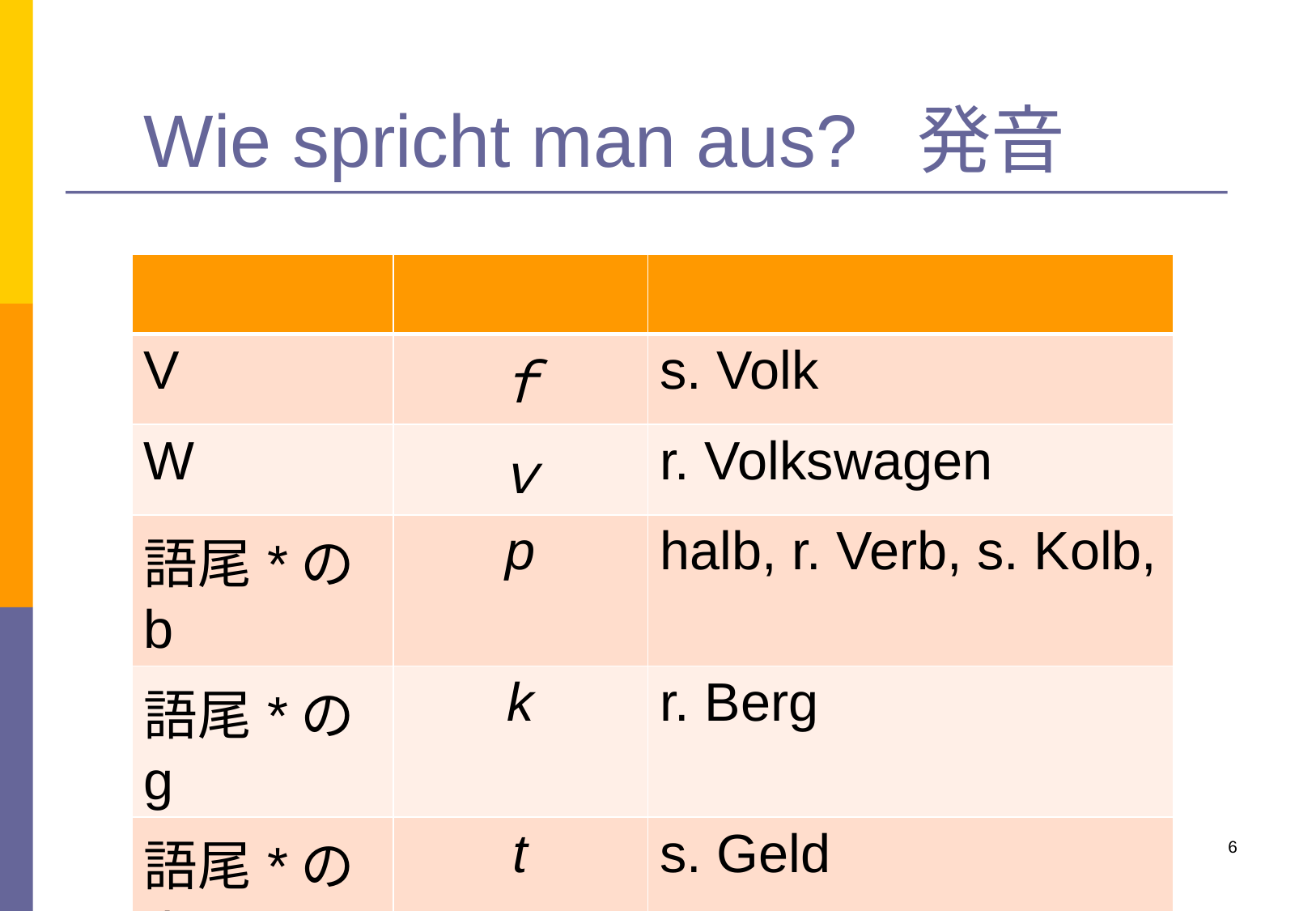

# Wie spricht man aus?  発音
|  |  |  |
| --- | --- | --- |
| V | ｆ | s. Volk |
| W | ｖ | r. Volkswagen |
| 語尾\*の b | p | halb, r. Verb, s. Kolb, |
| 語尾\*の g | k | r. Berg |
| 語尾\*の d | t | s. Geld |
| \*2つの語が合わさった時も同じ。Bergführer, Geldbörse, halbherzig |  |  |
6